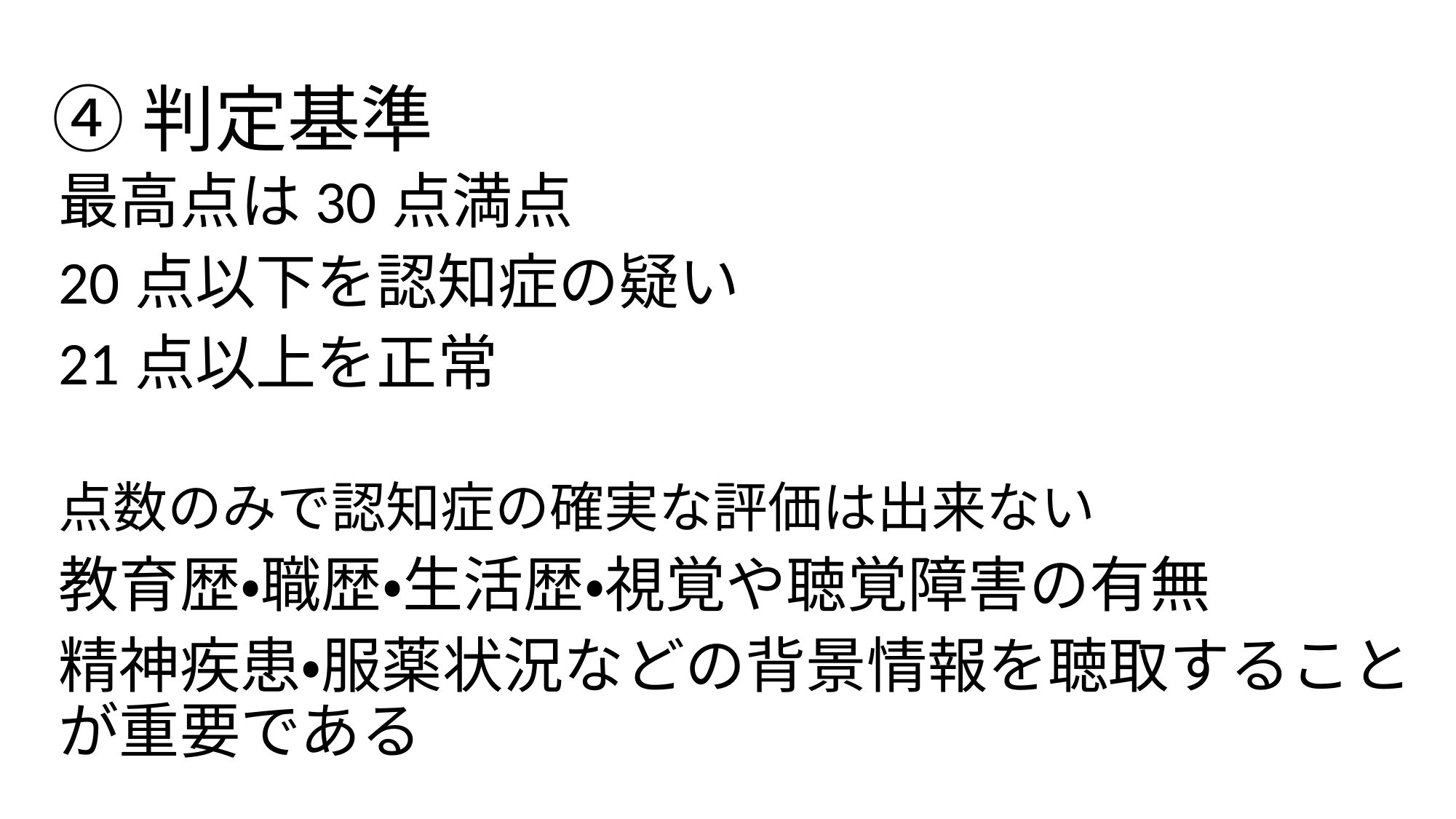

# ④判定基準
最高点は30点満点
20点以下を認知症の疑い
21点以上を正常

点数のみで認知症の確実な評価は出来ない
教育歴・職歴・生活歴・視覚や聴覚障害の有無
精神疾患・服薬状況などの背景情報を聴取することが重要である